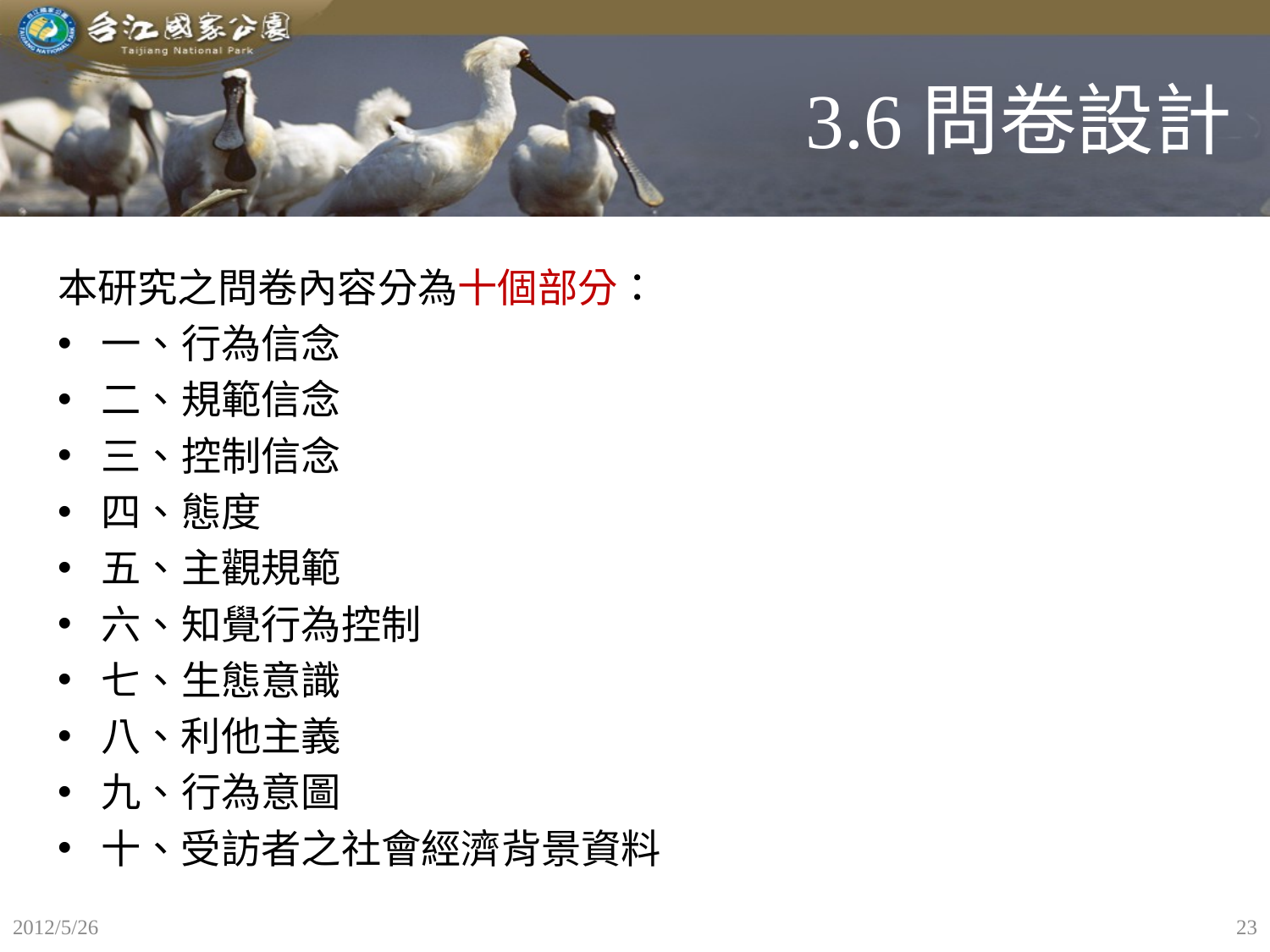

# 3.6問卷設計
本研究之問卷內容分為十個部分：
一、行為信念
二、規範信念
三、控制信念
四、態度
五、主觀規範
六、知覺行為控制
七、生態意識
八、利他主義
九、行為意圖
十、受訪者之社會經濟背景資料
2012/5/26
23